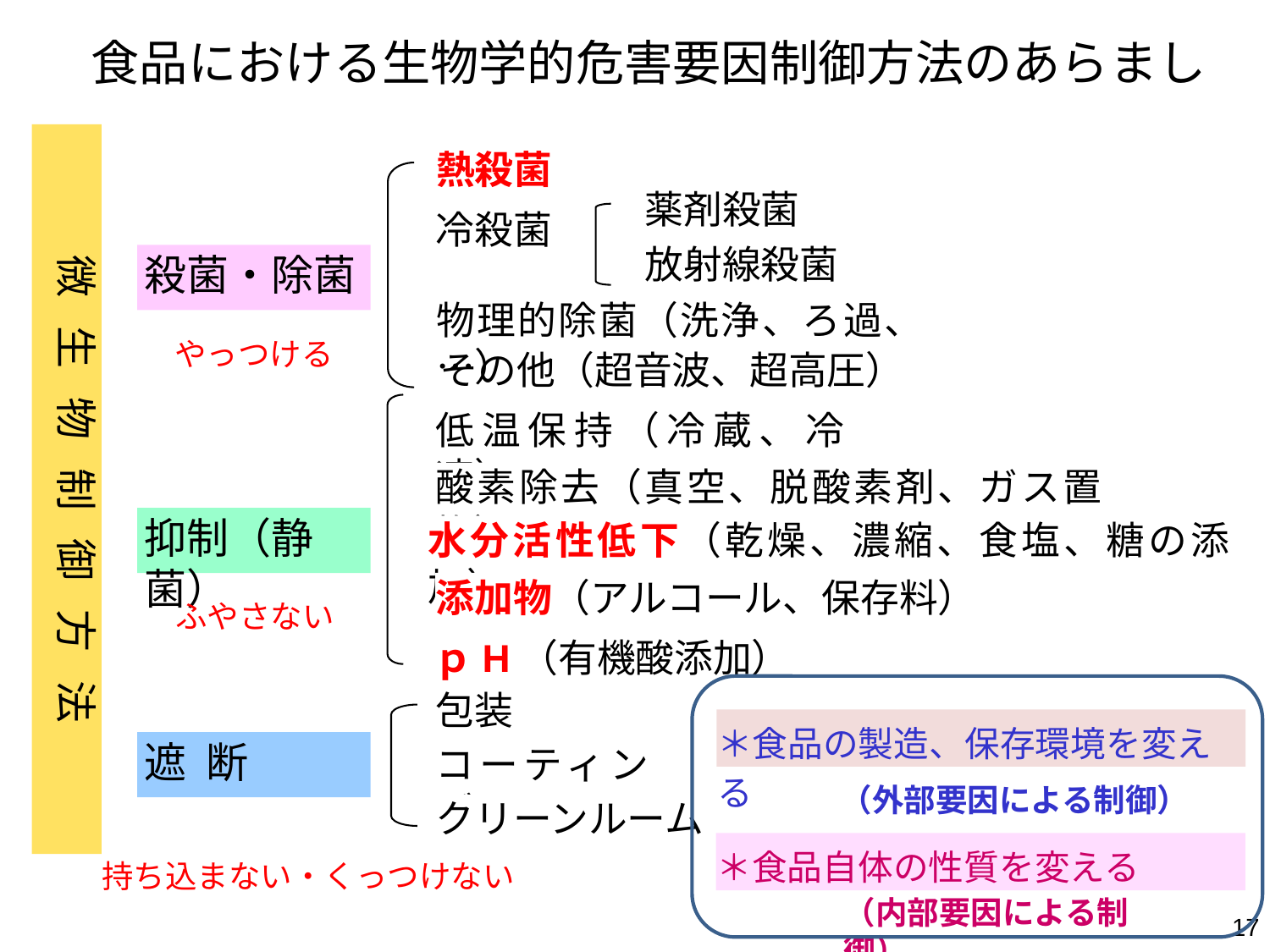

# 食品における生物学的危害要因制御方法のあらまし
微   生   物   制   御   方   法
熱殺菌
薬剤殺菌

冷殺菌
放射線殺菌
物理的除菌（洗浄、ろ過、…）
その他（超音波、超高圧）

殺菌・除菌
やっつける

低温保持（冷蔵、冷凍）
酸素除去（真空、脱酸素剤、ガス置換）
水分活性低下（乾燥、濃縮、食塩、糖の添加）

添加物（アルコール、保存料）
抑制（静菌）
ふやさない
ｐH（有機酸添加）

包装
コーティング
クリーンルーム

遮  断
＊食品の製造、保存環境を変える
（外部要因による制御）
＊食品自体の性質を変える
持ち込まない・くっつけない
（内部要因による制御）
17